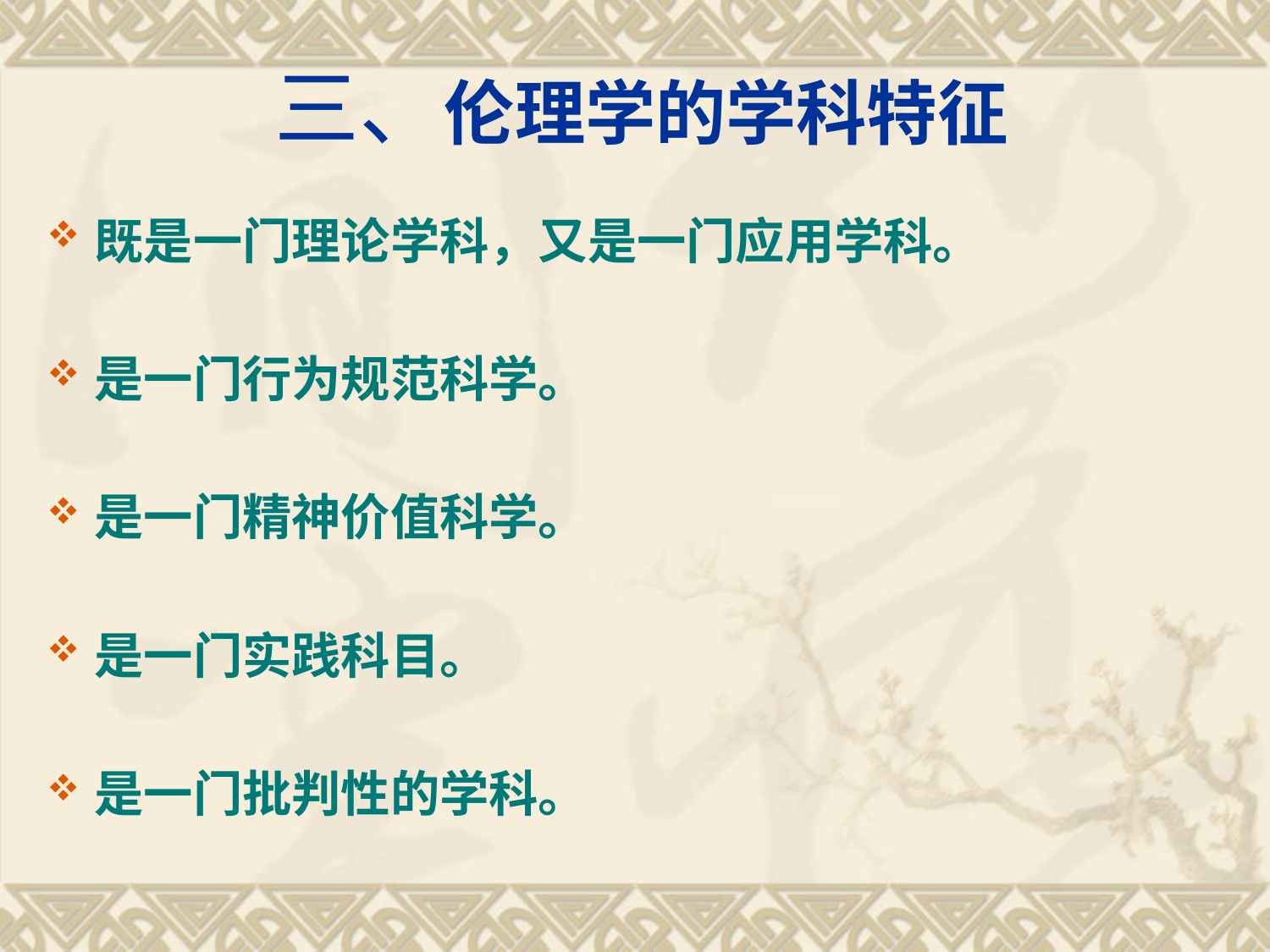

# 三、伦理学的学科特征

既是一门理论学科，又是一门应用学科。

是一门行为规范科学。

是一门精神价值科学。

是一门实践科目。

是一门批判性的学科。